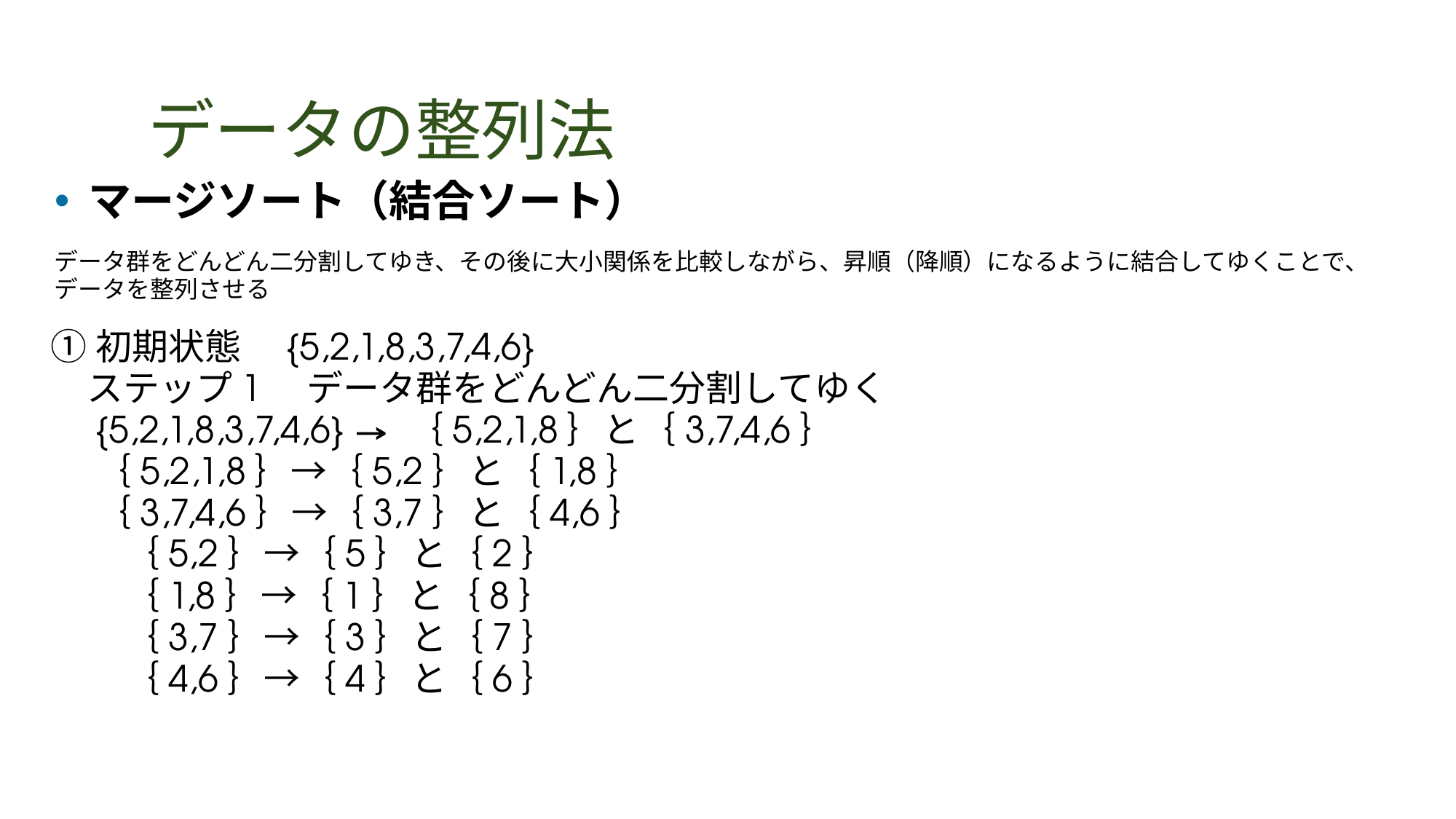

# データの整列法
マージソート（結合ソート）
データ群をどんどん二分割してゆき、その後に大小関係を比較しながら、昇順（降順）になるように結合してゆくことで、データを整列させる
①初期状態　{5,2,1,8,3,7,4,6}
　ステップ1　データ群をどんどん二分割してゆく
　{5,2,1,8,3,7,4,6} → ｛5,2,1,8｝と｛3,7,4,6｝
　 ｛5,2,1,8｝→｛5,2｝と｛1,8｝
　 ｛3,7,4,6｝→｛3,7｝と｛4,6｝
　　｛5,2｝→｛5｝と｛2｝
　　｛1,8｝→｛1｝と｛8｝
　　｛3,7｝→｛3｝と｛7｝
　　｛4,6｝→｛4｝と｛6｝